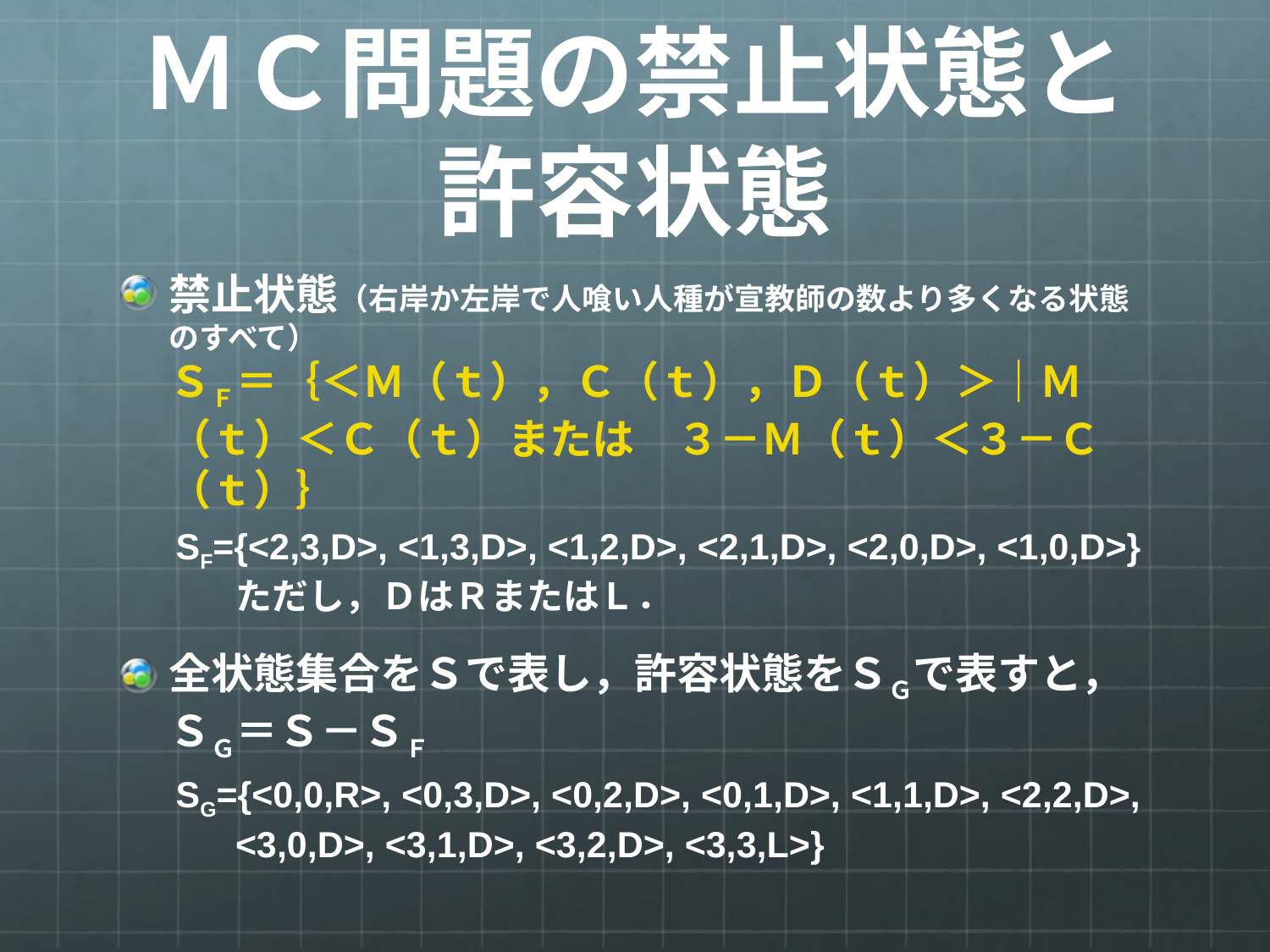

# ＭＣ問題の禁止状態と許容状態
禁止状態（右岸か左岸で人喰い人種が宣教師の数より多くなる状態のすべて）
ＳＦ＝｛＜Ｍ（ｔ），Ｃ（ｔ），Ｄ（ｔ）＞｜Ｍ（ｔ）＜Ｃ（ｔ）または　３－Ｍ（ｔ）＜３－Ｃ（ｔ）｝
SF={<2,3,D>, <1,3,D>, <1,2,D>, <2,1,D>, <2,0,D>, <1,0,D>}
ただし，ＤはＲまたはＬ．
全状態集合をＳで表し，許容状態をＳＧで表すと，
ＳＧ＝Ｓ－ＳＦ
SG={<0,0,R>, <0,3,D>, <0,2,D>, <0,1,D>, <1,1,D>, <2,2,D>, <3,0,D>, <3,1,D>, <3,2,D>, <3,3,L>}